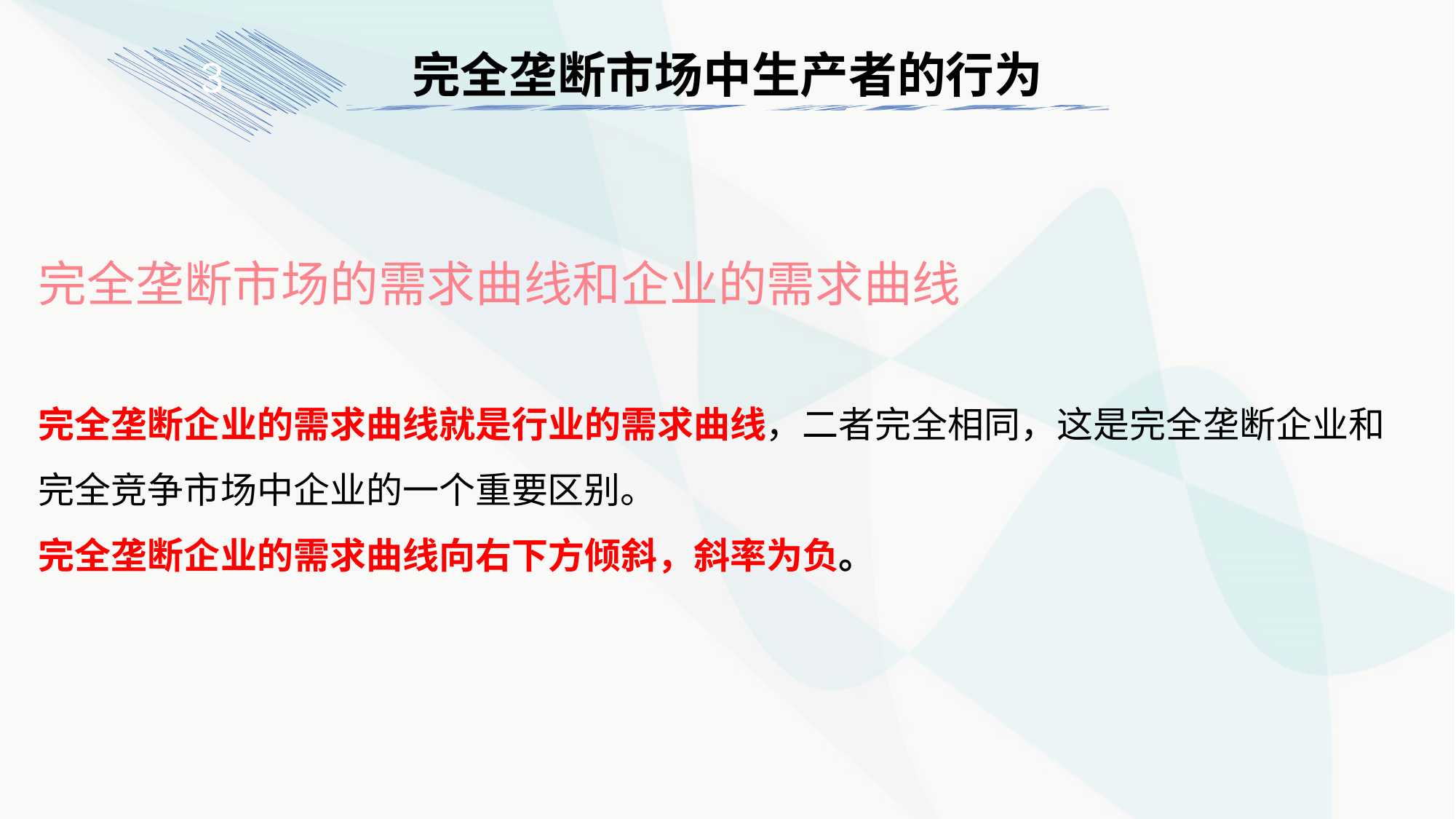

完全垄断市场中生产者的行为
3
完全垄断市场的需求曲线和企业的需求曲线

完全垄断企业的需求曲线就是行业的需求曲线，二者完全相同，这是完全垄断企业和完全竞争市场中企业的一个重要区别。
完全垄断企业的需求曲线向右下方倾斜，斜率为负。